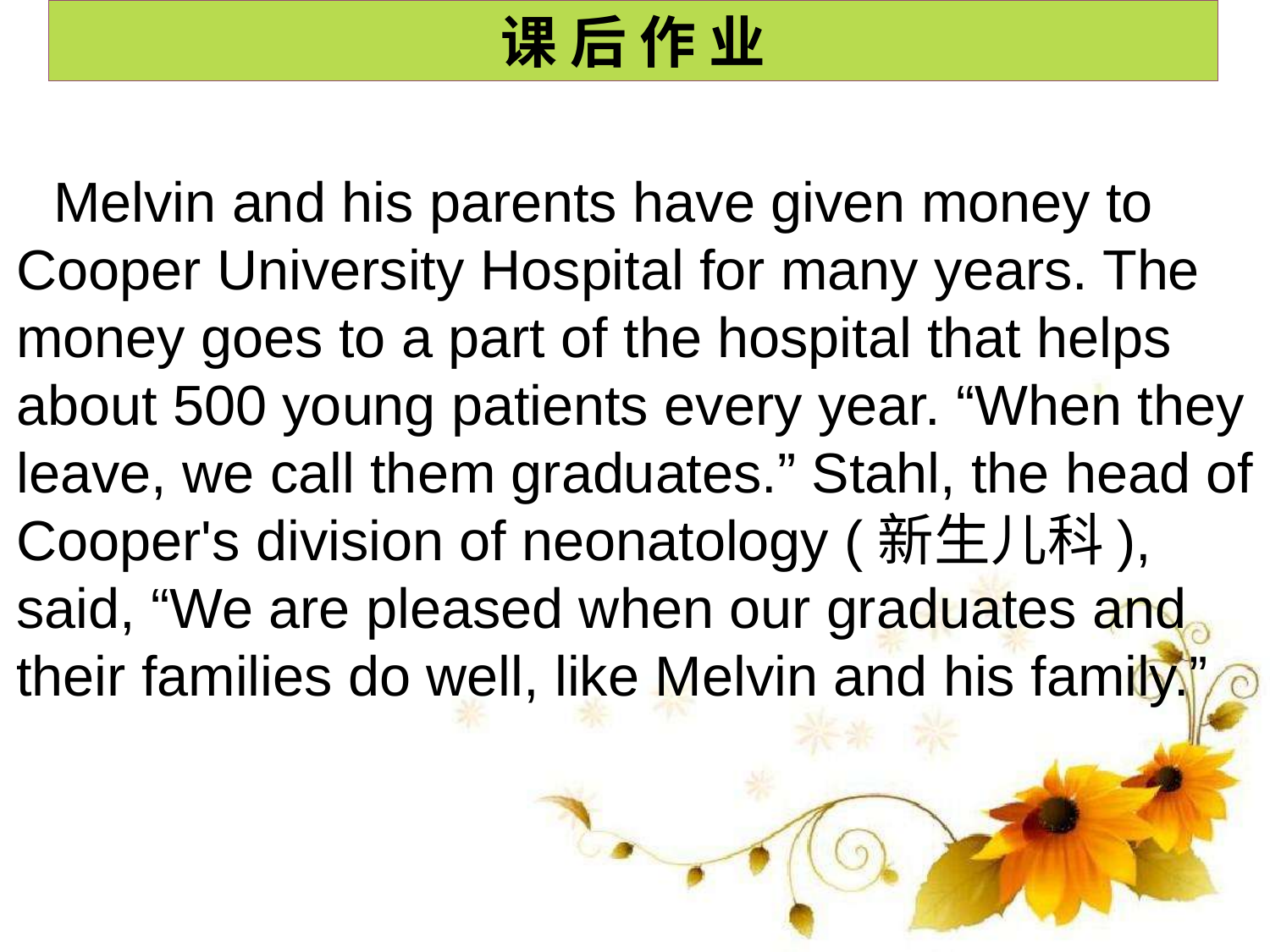

课 后 作 业
Melvin and his parents have given money to Cooper University Hospital for many years. The money goes to a part of the hospital that helps about 500 young patients every year. “When they leave, we call them graduates.” Stahl, the head of Cooper's division of neonatology (新生儿科), said, “We are pleased when our graduates and their families do well, like Melvin and his family.”